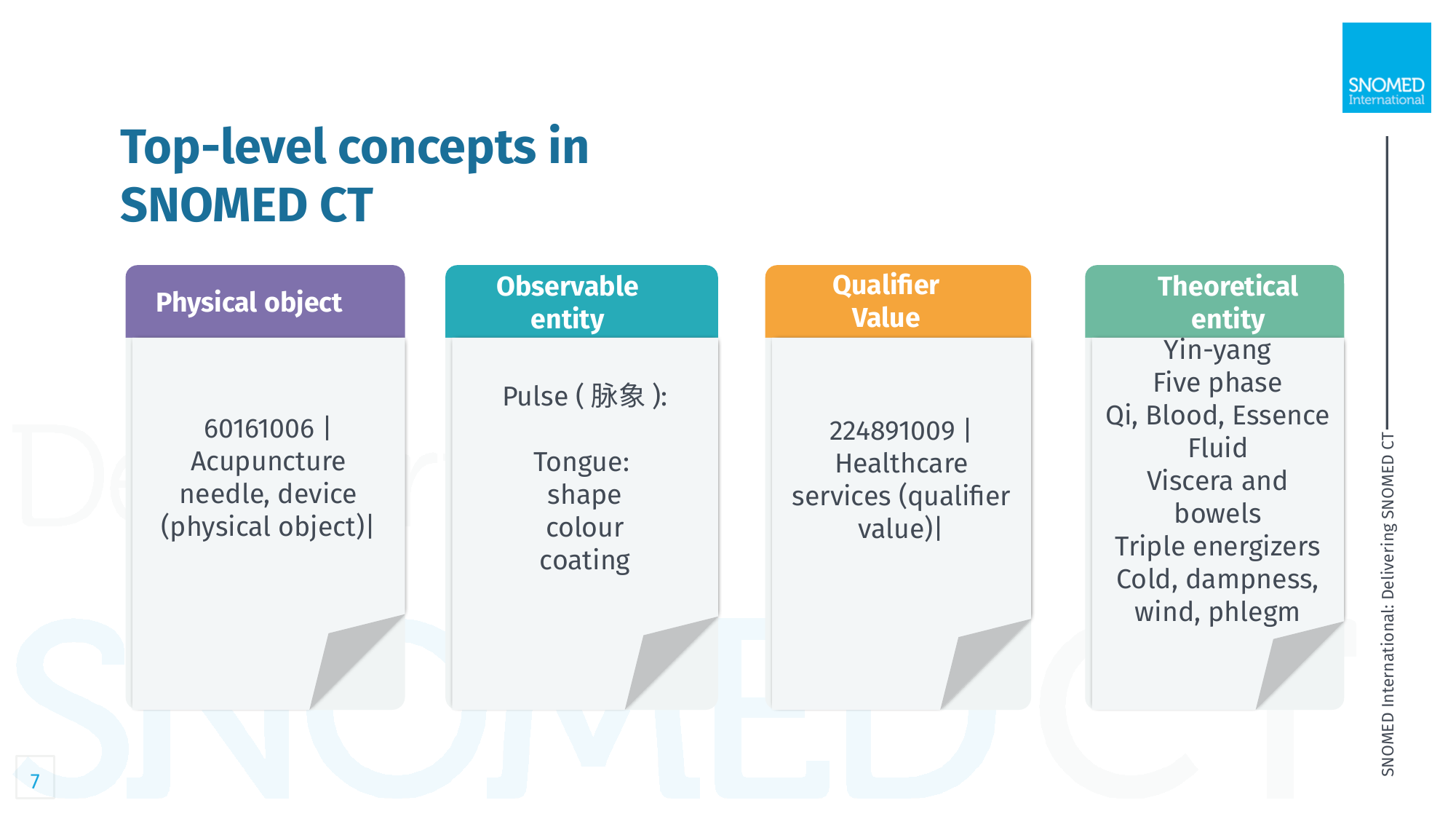

Top-level concepts in SNOMED CT

Qualifier Value
Theoretical entity
Observable entity
Physical object

60161006 |Acupuncture needle, device (physical object)|
Pulse (脉象):

Tongue:
shape
colour
coating

224891009 |Healthcare services (qualifier value)|

Yin-yang
Five phase
Qi, Blood, Essence
Fluid
Viscera and bowels
Triple energizers
Cold, dampness, wind, phlegm